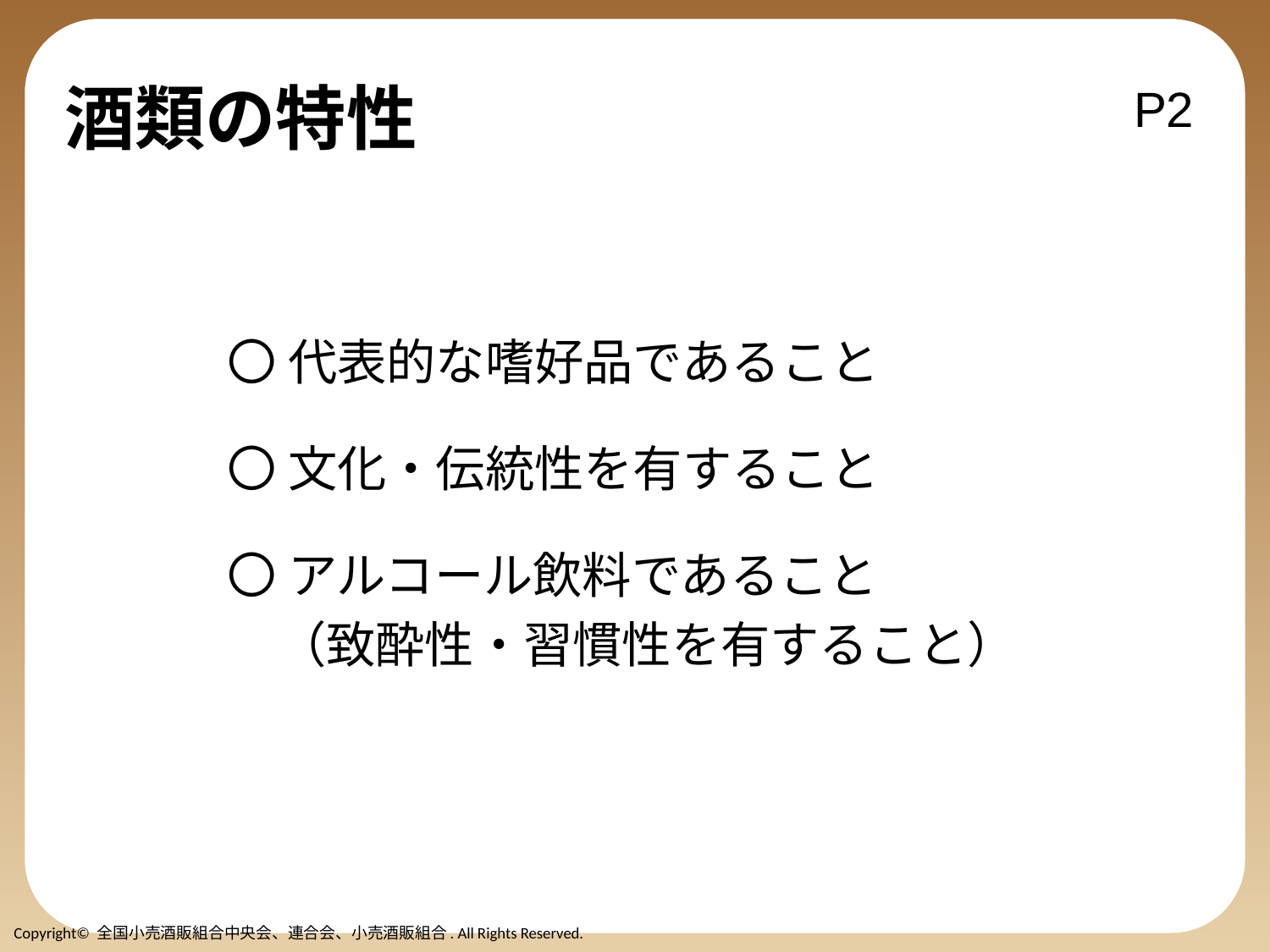

# 酒類の特性
P2

　　　〇 代表的な嗜好品であること
　　　〇 文化・伝統性を有すること
　　　〇 アルコール飲料であること
　　　　（致酔性・習慣性を有すること）
Copyright© 全国小売酒販組合中央会、連合会、小売酒販組合. All Rights Reserved.